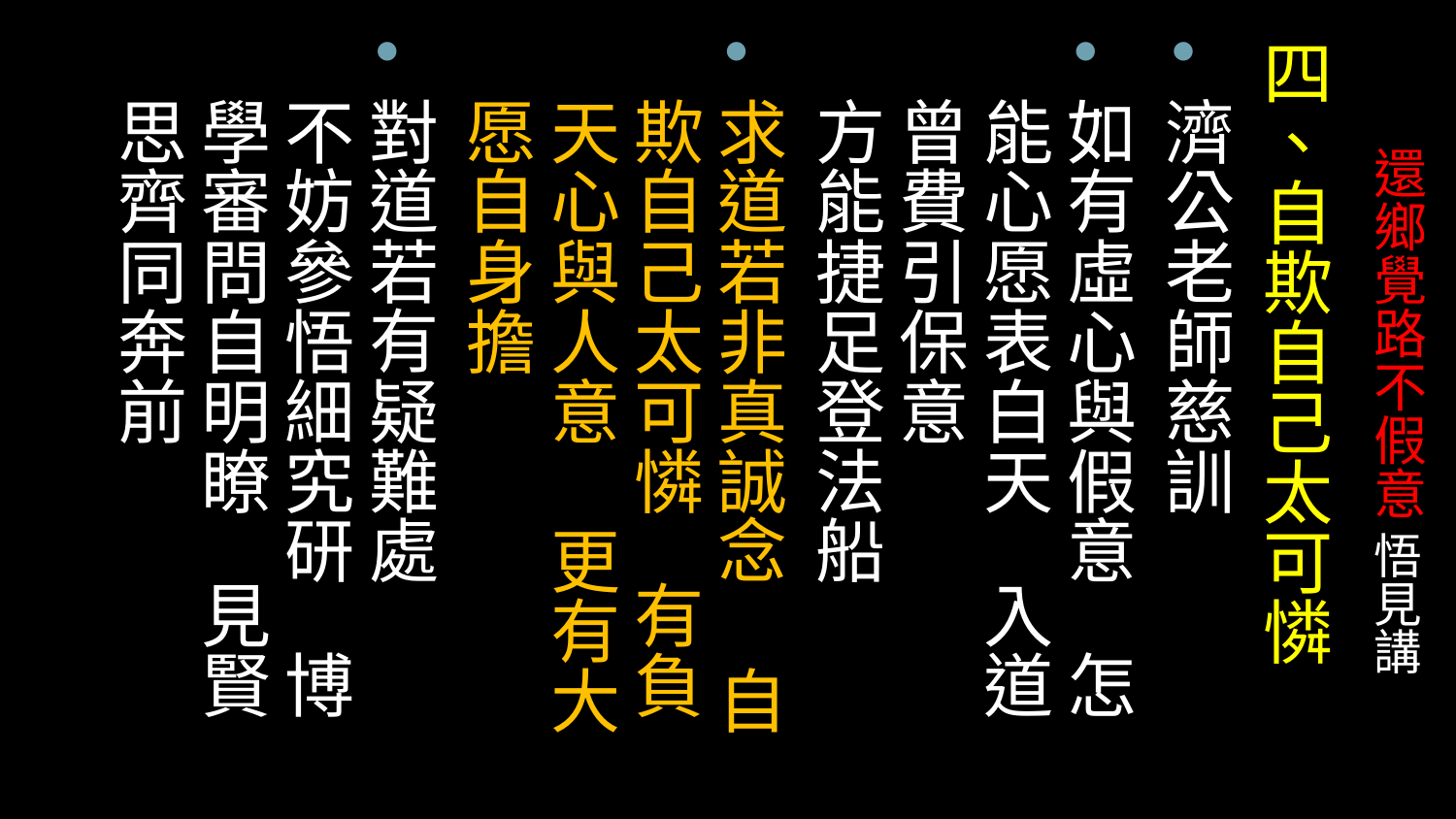

四、自欺自己太可憐
濟公老師慈訓
如有虛心與假意    怎能心愿表白天    入道曾費引保意
方能捷足登法船
求道若非真誠念     自欺自己太可憐    有負天心與人意     更有大愿自身擔
對道若有疑難處
不妨參悟細究研    博學審問自明瞭    見賢思齊同奔前
# 還鄉覺路不假意 悟見講